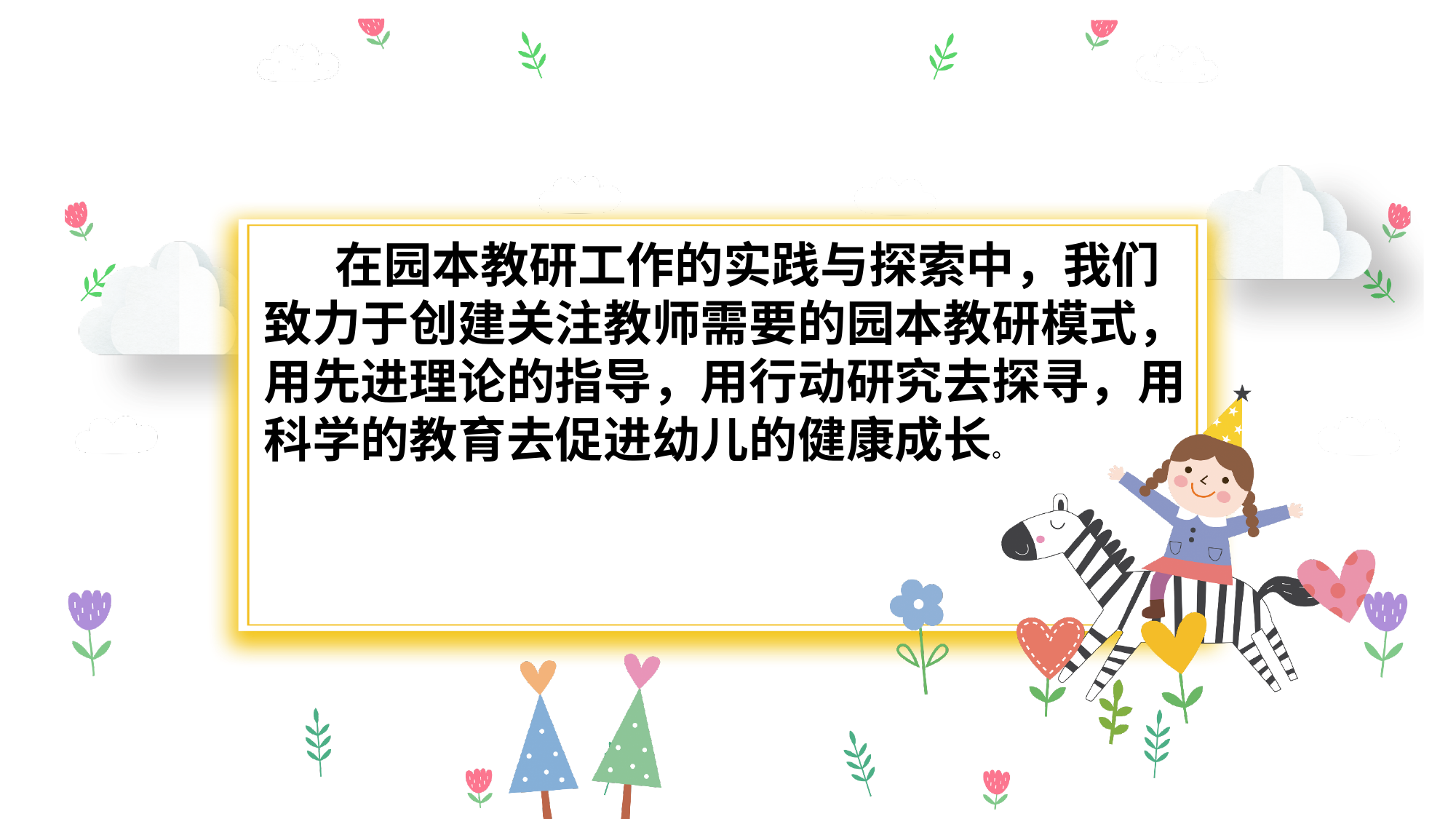

在园本教研工作的实践与探索中，我们致力于创建关注教师需要的园本教研模式，用先进理论的指导，用行动研究去探寻，用科学的教育去促进幼儿的健康成长。